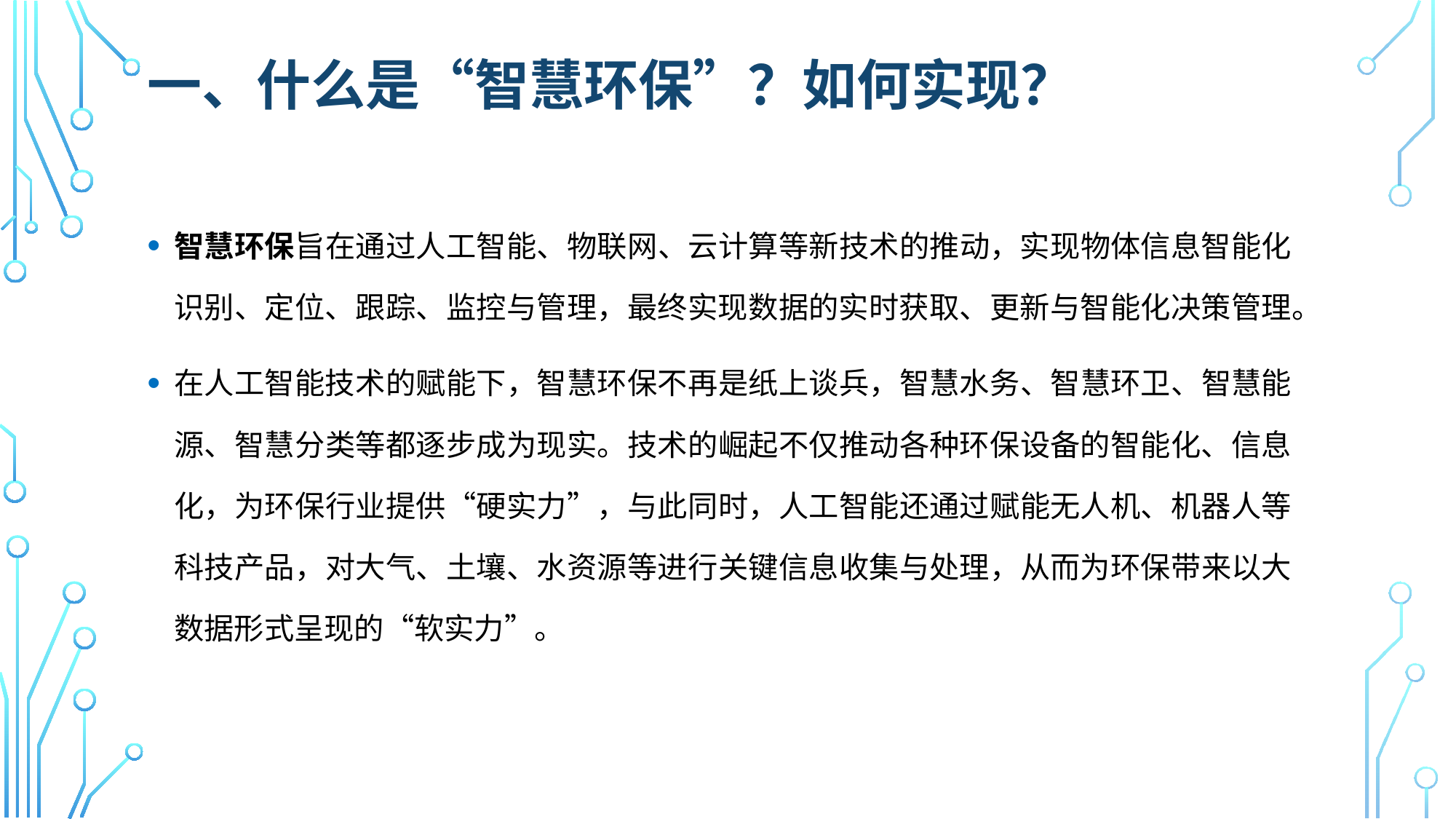

# 一、什么是“智慧环保”？如何实现？
智慧环保旨在通过人工智能、物联网、云计算等新技术的推动，实现物体信息智能化识别、定位、跟踪、监控与管理，最终实现数据的实时获取、更新与智能化决策管理。
在人工智能技术的赋能下，智慧环保不再是纸上谈兵，智慧水务、智慧环卫、智慧能源、智慧分类等都逐步成为现实。技术的崛起不仅推动各种环保设备的智能化、信息化，为环保行业提供“硬实力”，与此同时，人工智能还通过赋能无人机、机器人等科技产品，对大气、土壤、水资源等进行关键信息收集与处理，从而为环保带来以大数据形式呈现的“软实力”。